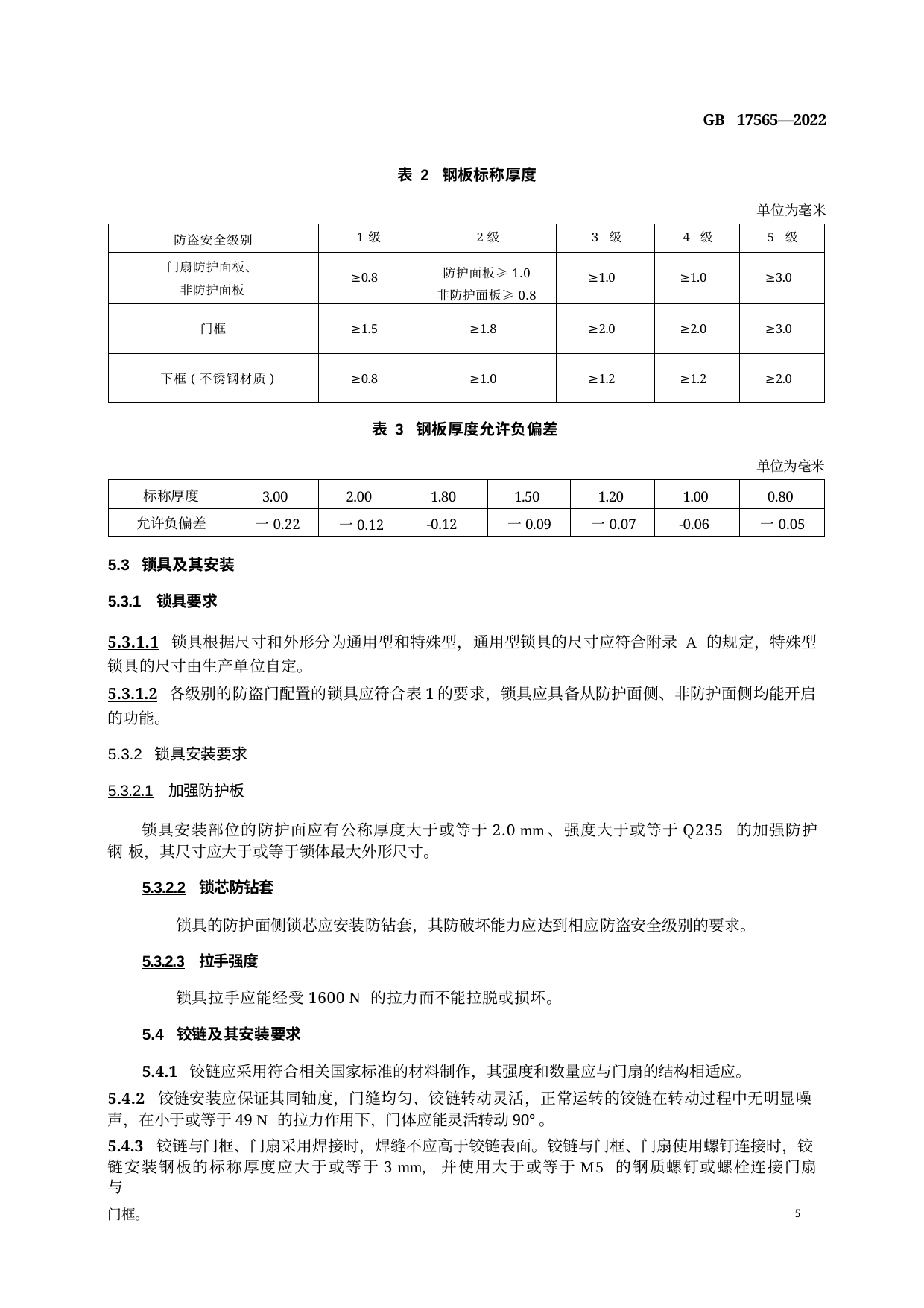

GB  17565—2022

表 2  钢板标称厚度

单位为毫米
| 防盗安全级别 | 1级 | 2级 | 3 级 | 4 级 | 5 级 |
| --- | --- | --- | --- | --- | --- |
| 门扇防护面板、 非防护面板 | ≥0.8 | 防护面板≥1.0 非防护面板≥0.8 | ≥1.0 | ≥1.0 | ≥3.0 |
| 门框 | ≥1.5 | ≥1.8 | ≥2.0 | ≥2.0 | ≥3.0 |
| 下框(不锈钢材质) | ≥0.8 | ≥1.0 | ≥1.2 | ≥1.2 | ≥2.0 |

表 3  钢板厚度允许负偏差

单位为毫米
| 标称厚度 | 3.00 | 2.00 | 1.80 | 1.50 | 1.20 | 1.00 | 0.80 |
| --- | --- | --- | --- | --- | --- | --- | --- |
| 允许负偏差 | 一0.22 | 一0.12 | -0.12 | 一0.09 | 一0.07 | -0.06 | 一0.05 |

5.3  锁具及其安装
5.3.1 锁具要求
5.3.1.1  锁具根据尺寸和外形分为通用型和特殊型，通用型锁具的尺寸应符合附录 A 的规定，特殊型 锁具的尺寸由生产单位自定。
5.3.1.2  各级别的防盗门配置的锁具应符合表1的要求，锁具应具备从防护面侧、非防护面侧均能开启 的功能。
5.3.2  锁具安装要求
5.3.2.1 加强防护板
锁具安装部位的防护面应有公称厚度大于或等于2.0 mm、强度大于或等于Q235 的加强防护钢 板，其尺寸应大于或等于锁体最大外形尺寸。
5.3.2.2  锁芯防钻套
锁具的防护面侧锁芯应安装防钻套，其防破坏能力应达到相应防盗安全级别的要求。
5.3.2.3  拉手强度
锁具拉手应能经受1600 N 的拉力而不能拉脱或损坏。
5.4  铰链及其安装要求
5.4.1  铰链应采用符合相关国家标准的材料制作，其强度和数量应与门扇的结构相适应。
5.4.2  铰链安装应保证其同轴度，门缝均匀、铰链转动灵活，正常运转的铰链在转动过程中无明显噪 声，在小于或等于49 N 的拉力作用下，门体应能灵活转动90°。
5.4.3  铰链与门框、门扇采用焊接时，焊缝不应高于铰链表面。铰链与门框、门扇使用螺钉连接时，铰 链安装钢板的标称厚度应大于或等于3 mm,  并使用大于或等于M5 的钢质螺钉或螺栓连接门扇与

门框。

5